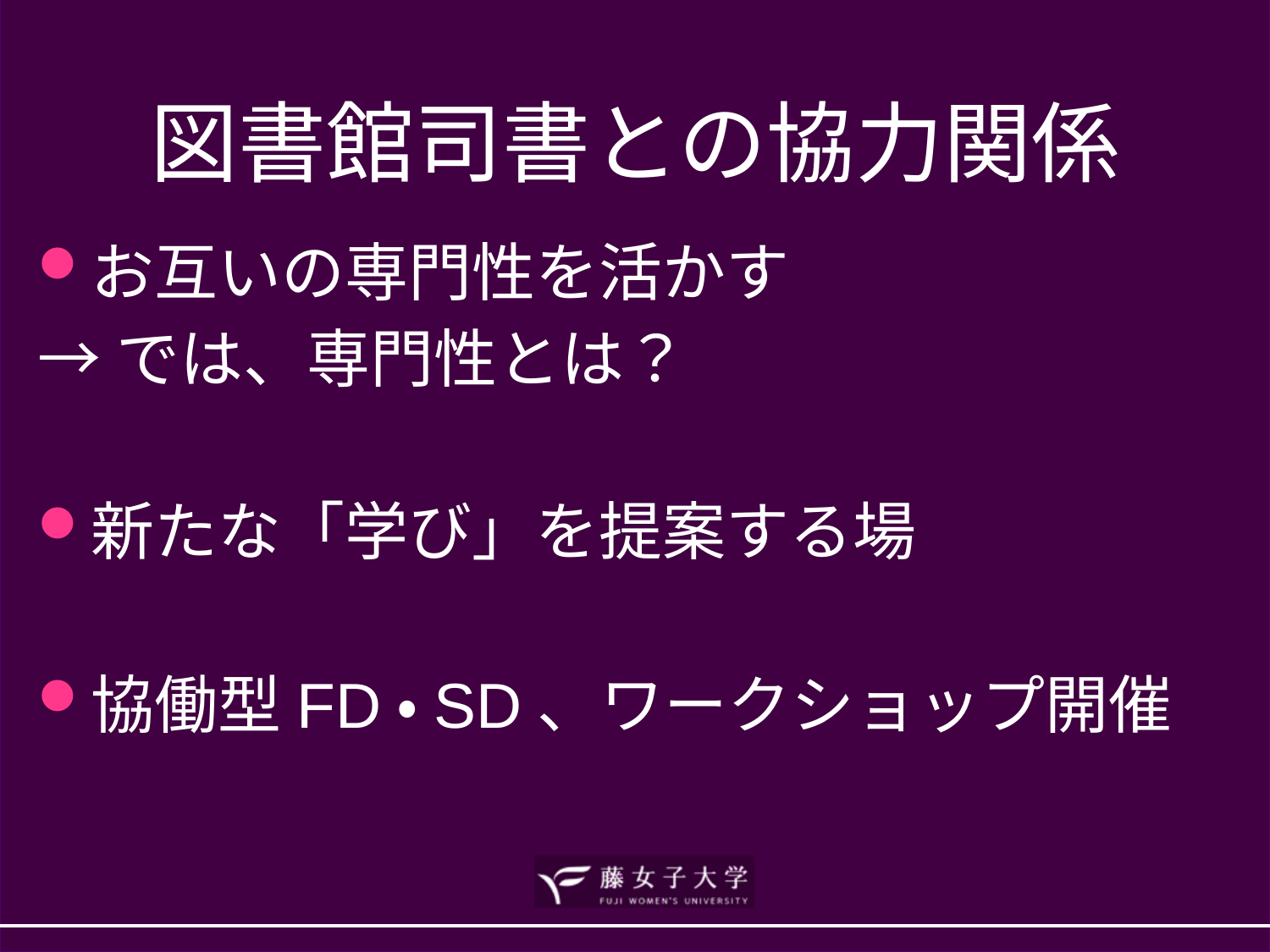

# 図書館司書との協力関係
お互いの専門性を活かす
→では、専門性とは？

新たな「学び」を提案する場

協働型FD・SD、ワークショップ開催